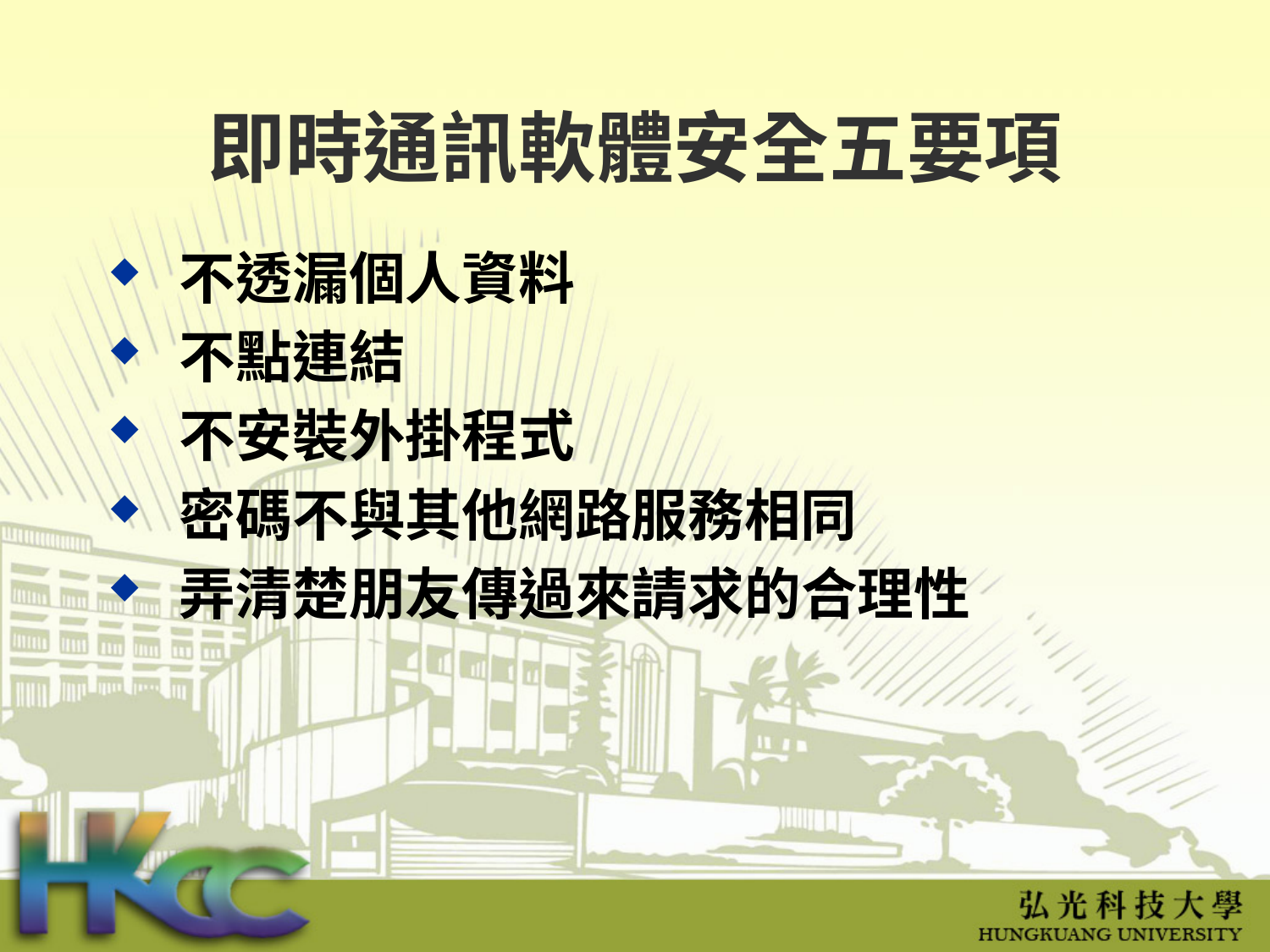

# 即時通訊軟體安全五要項
不透漏個人資料
不點連結
不安裝外掛程式
密碼不與其他網路服務相同
弄清楚朋友傳過來請求的合理性